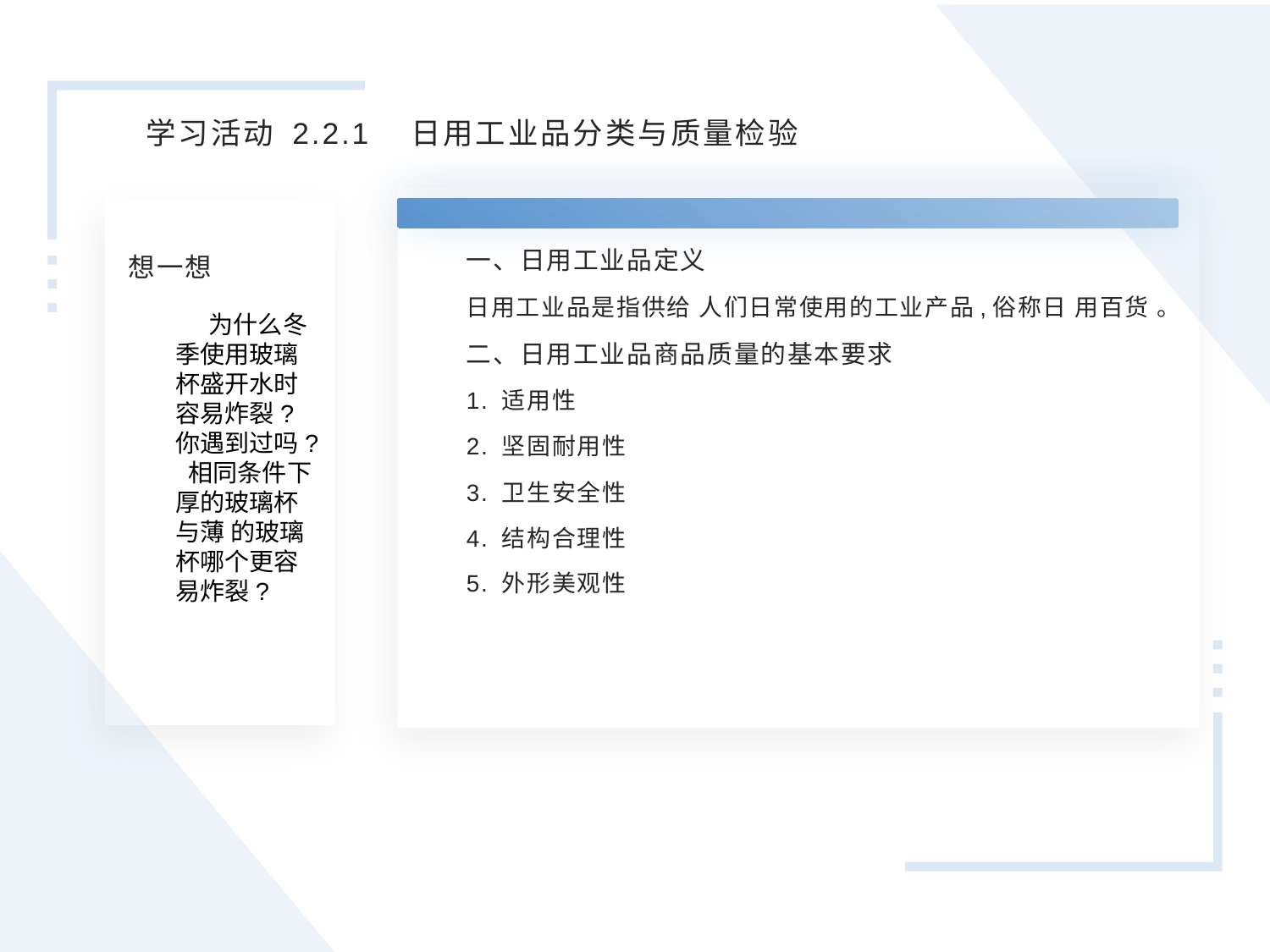

学习活动 2.2.1   日用工业品分类与质量检验

1.你对商品的发展史有哪些了解呢?
2.经过劳动生产的产品都是商品吗? 你能列举几个例子证明你的观点吗?

一、日用工业品定义
日用工业品是指供给 人们日常使用的工业产品,俗称日 用百货 。
二、日用工业品商品质量的基本要求
1. 适用性
2. 坚固耐用性
3. 卫生安全性
4. 结构合理性
5. 外形美观性
想一想
为什么冬季使用玻璃杯盛开水时容易炸裂?  你遇到过吗?  相同条件下厚的玻璃杯与薄 的玻璃杯哪个更容易炸裂?